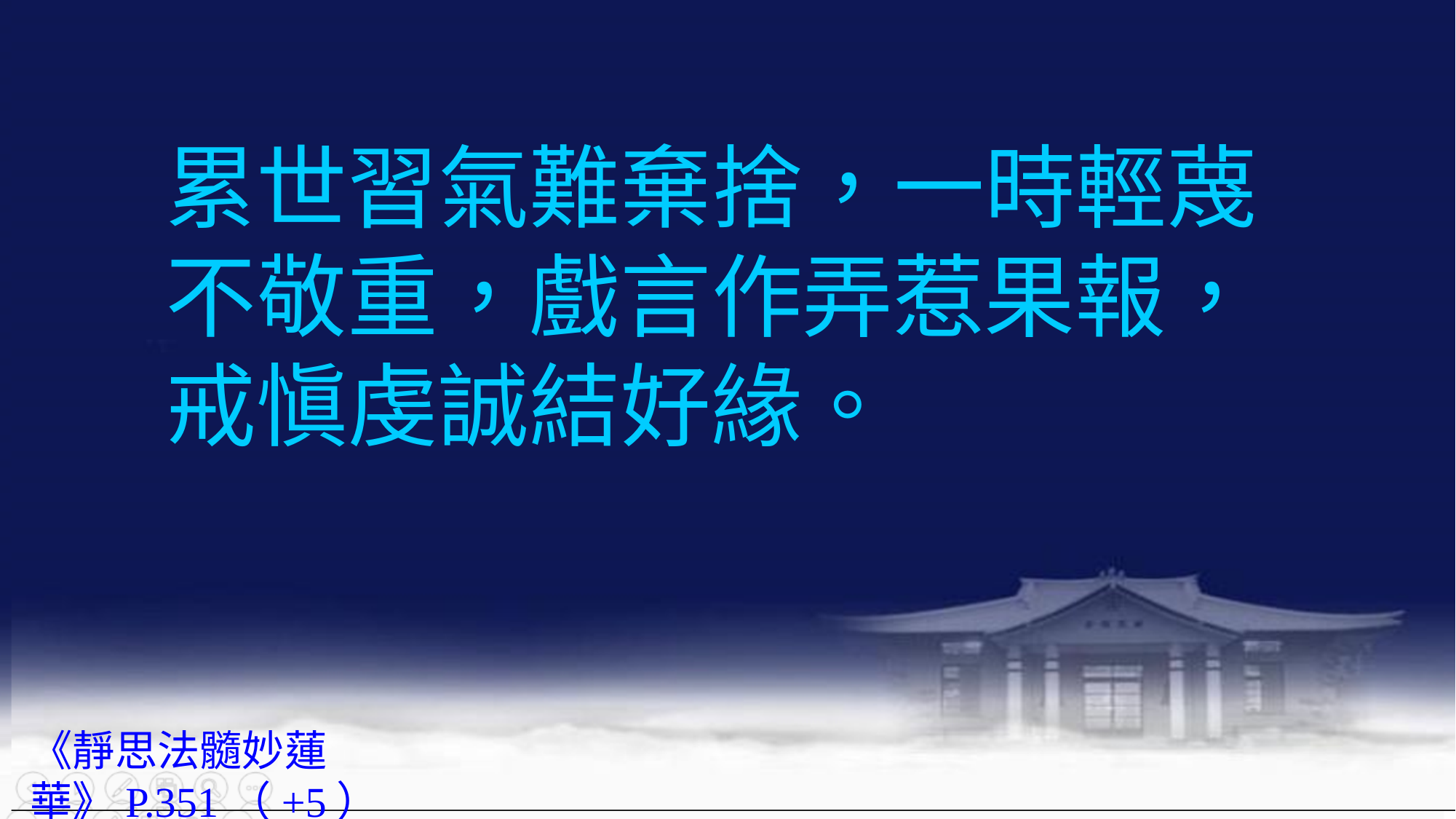

累世習氣難棄捨，一時輕蔑不敬重，戲言作弄惹果報，戒愼虔誠結好緣。
《靜思法髓妙蓮華》P.351（+5）